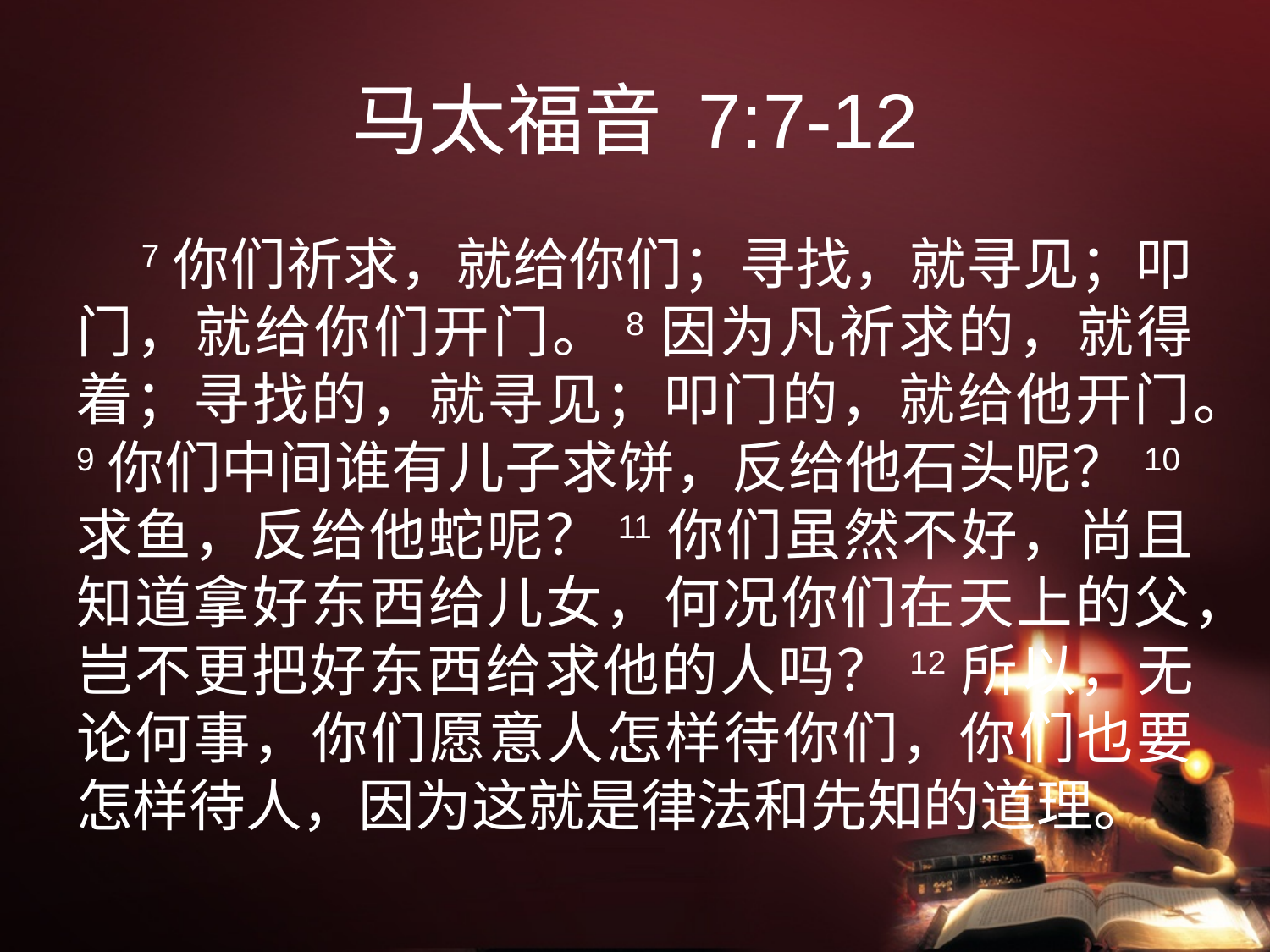

# 马太福音 7:7-12
       7你们祈求，就给你们；寻找，就寻见；叩门，就给你们开门。8因为凡祈求的，就得着；寻找的，就寻见；叩门的，就给他开门。9你们中间谁有儿子求饼，反给他石头呢？10求鱼，反给他蛇呢？11你们虽然不好，尚且知道拿好东西给儿女，何况你们在天上的父，岂不更把好东西给求他的人吗？12所以，无论何事，你们愿意人怎样待你们，你们也要怎样待人，因为这就是律法和先知的道理。